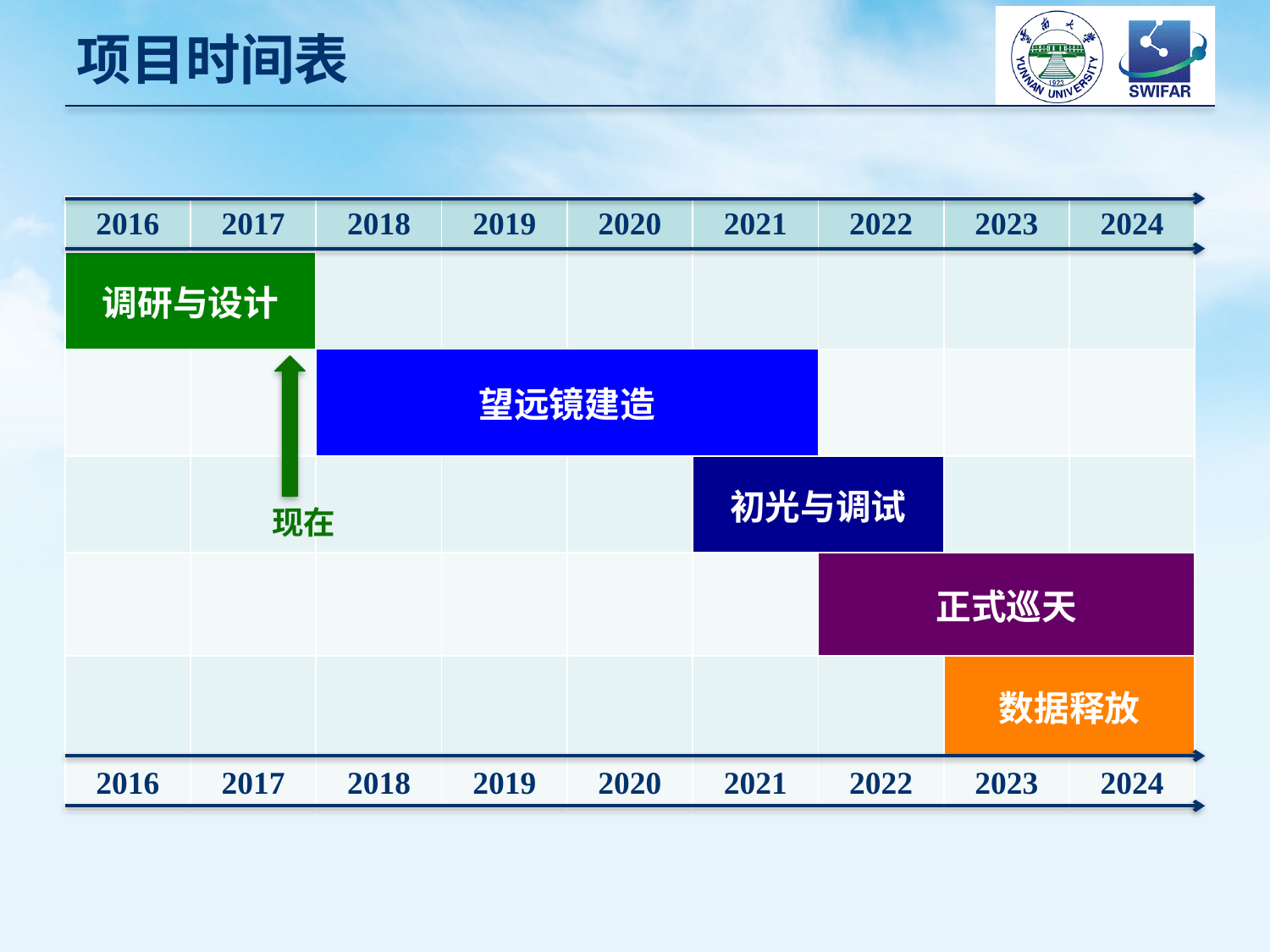

# 项目时间表
| 2016 | 2017 | 2018 | 2019 | 2020 | 2021 | 2022 | 2023 | 2024 |
| --- | --- | --- | --- | --- | --- | --- | --- | --- |
| 调研与设计 |  |  |  |  |  |  |  |  |
|  |  | 望远镜建造 |  |  |  |  |  |  |
|  |  |  |  |  | 初光与调试 |  |  |  |
|  |  |  |  |  |  | 正式巡天 |  |  |
|  |  |  |  |  |  |  | 数据释放 |  |
| 2016 | 2017 | 2018 | 2019 | 2020 | 2021 | 2022 | 2023 | 2024 |

 现在